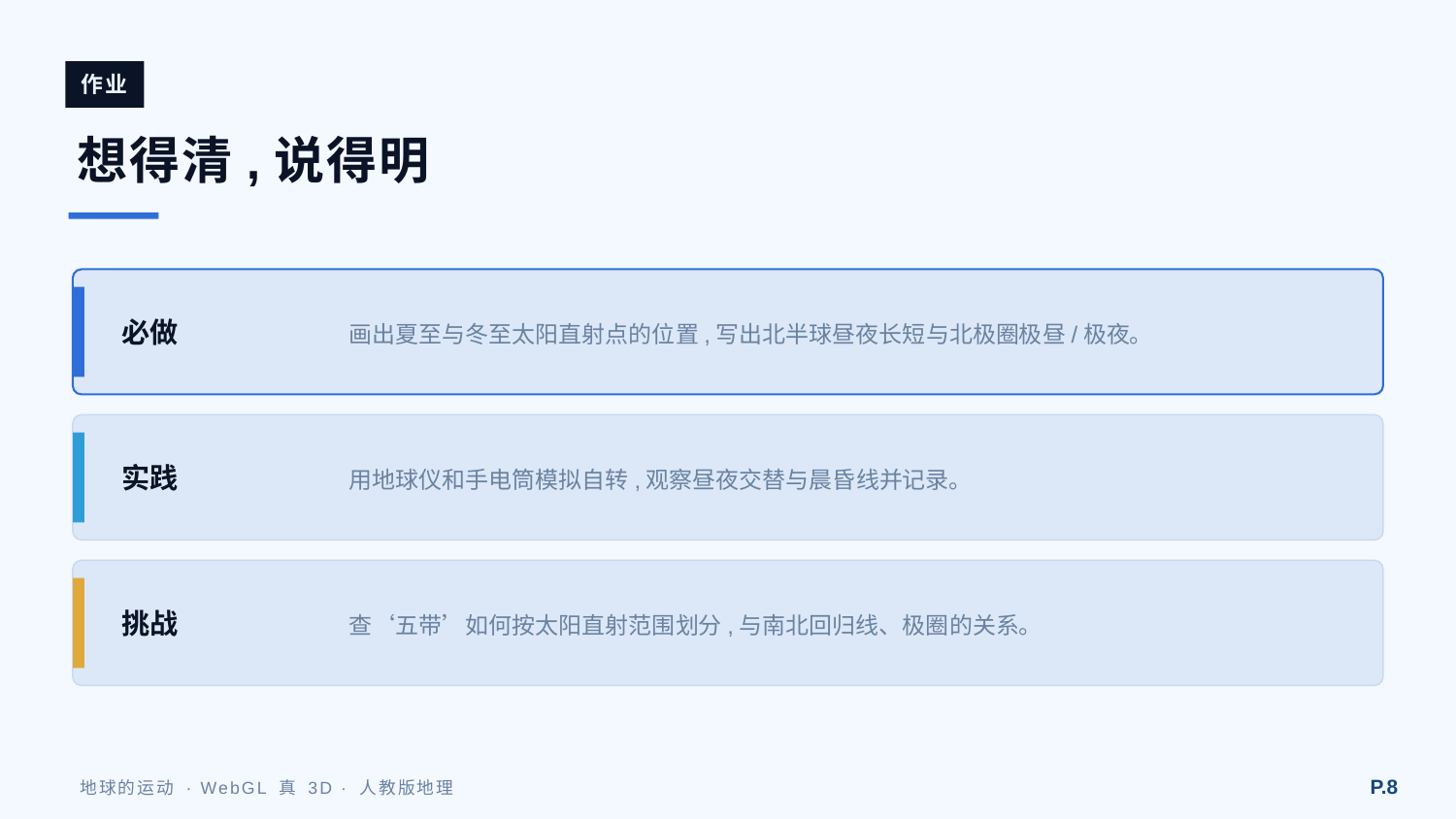

作业

想得清,说得明

画出夏至与冬至太阳直射点的位置,写出北半球昼夜长短与北极圈极昼/极夜。
必做

用地球仪和手电筒模拟自转,观察昼夜交替与晨昏线并记录。
实践

查‘五带’如何按太阳直射范围划分,与南北回归线、极圈的关系。
挑战

P.8
地球的运动 · WebGL 真 3D · 人教版地理